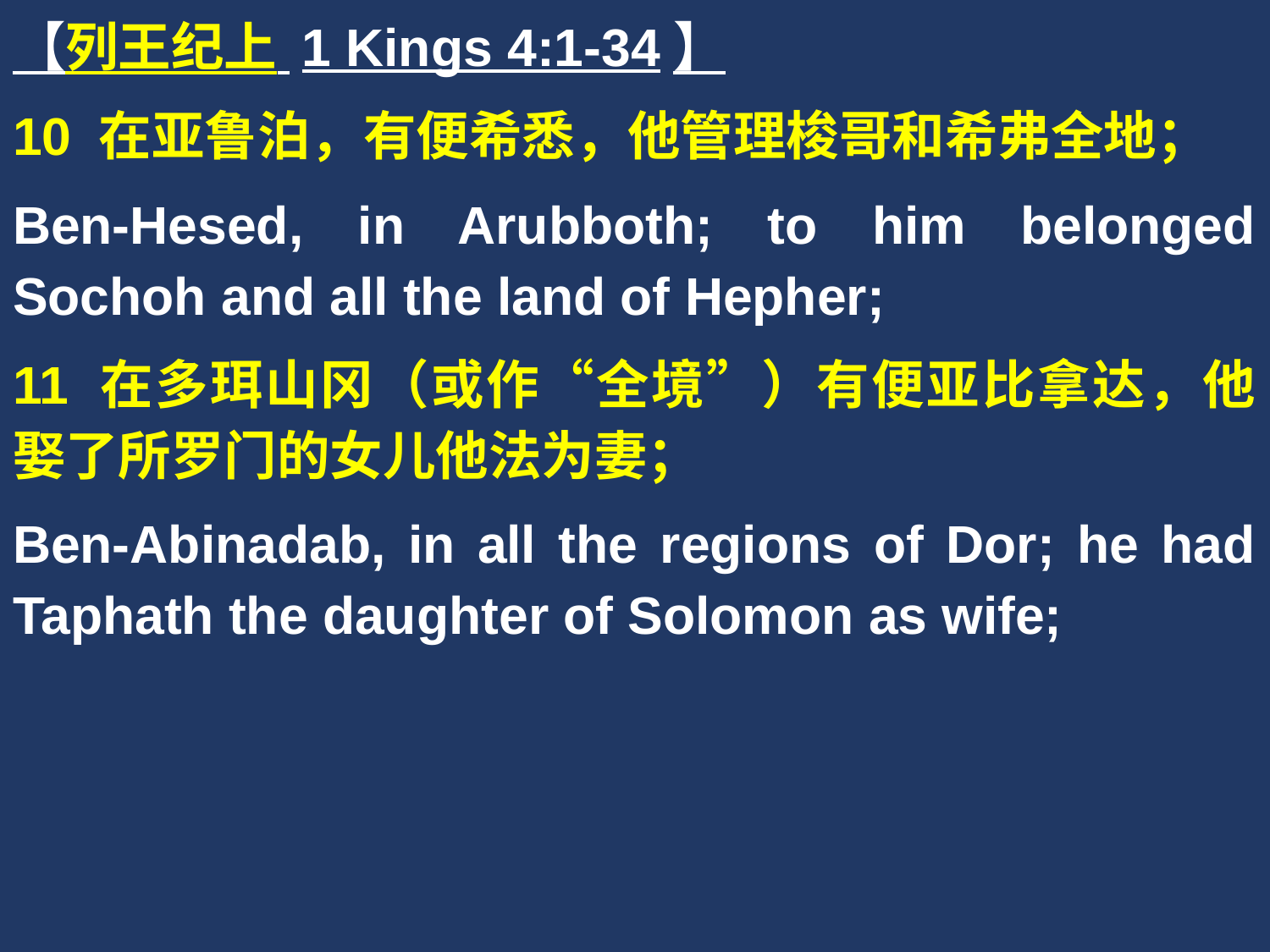

【列王纪上 1 Kings 4:1-34】
10 在亚鲁泊，有便希悉，他管理梭哥和希弗全地；
Ben-Hesed, in Arubboth; to him belonged Sochoh and all the land of Hepher;
11 在多珥山冈（或作“全境”）有便亚比拿达，他娶了所罗门的女儿他法为妻；
Ben-Abinadab, in all the regions of Dor; he had Taphath the daughter of Solomon as wife;